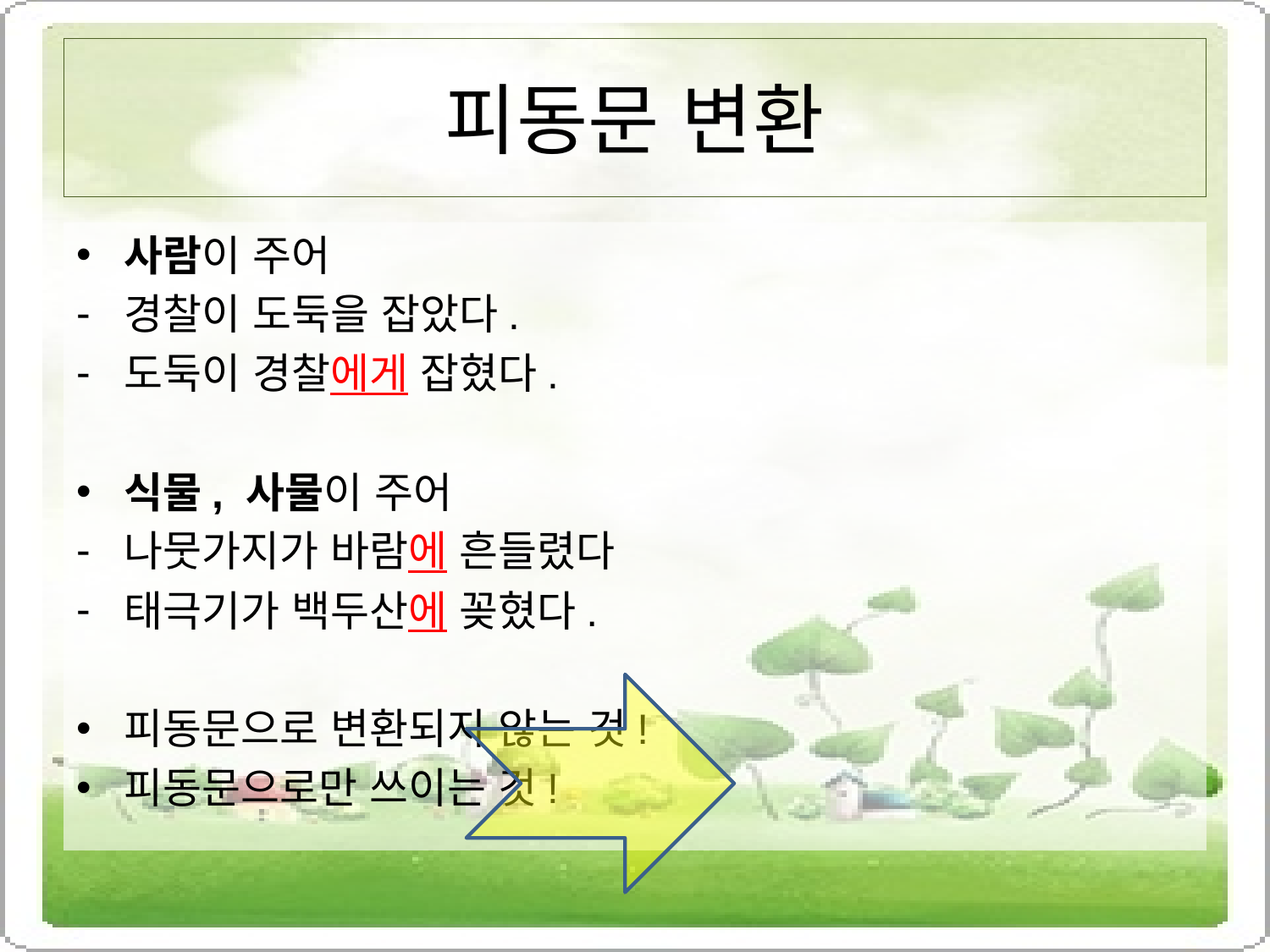

# 피동문 변환
사람이 주어
경찰이 도둑을 잡았다.
도둑이 경찰에게 잡혔다.

식물, 사물이 주어
나뭇가지가 바람에 흔들렸다
태극기가 백두산에 꽂혔다.

피동문으로 변환되지 않는 것!
피동문으로만 쓰이는 것!